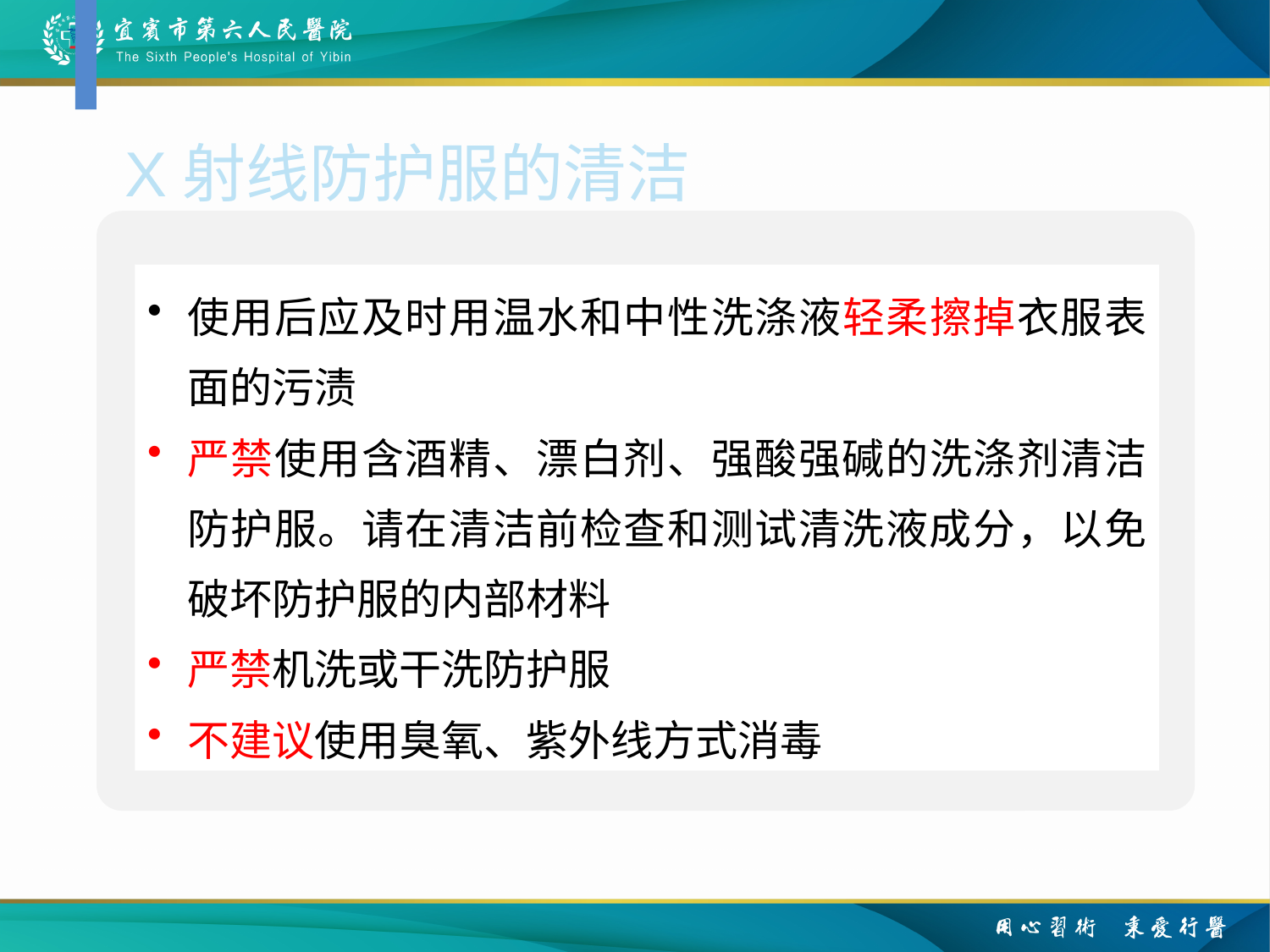

X射线防护服的清洁

使用后应及时用温水和中性洗涤液轻柔擦掉衣服表面的污渍
严禁使用含酒精、漂白剂、强酸强碱的洗涤剂清洁防护服。请在清洁前检查和测试清洗液成分，以免破坏防护服的内部材料
严禁机洗或干洗防护服
不建议使用臭氧、紫外线方式消毒